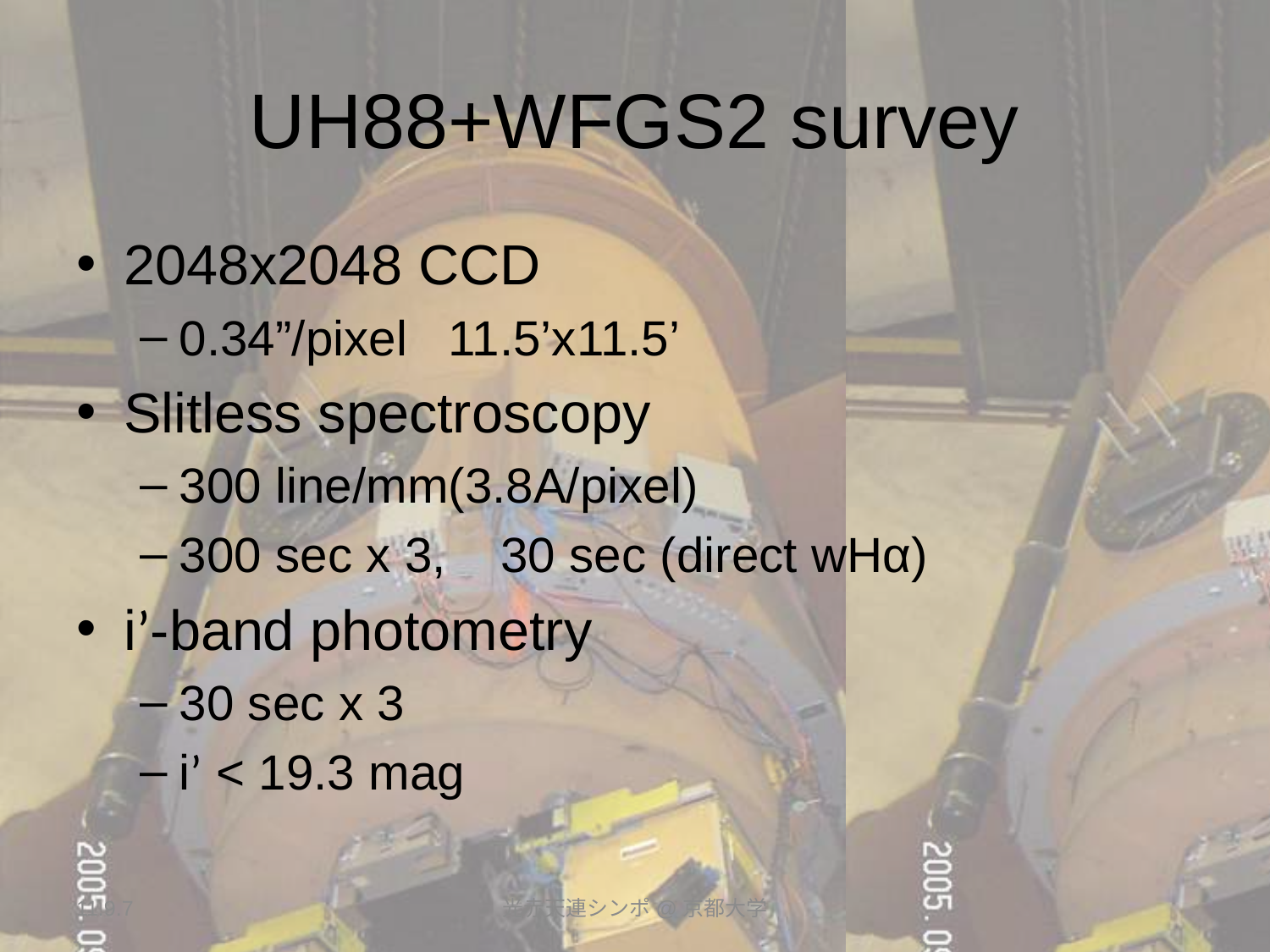

# UH88+WFGS2 survey
2048x2048 CCD
0.34”/pixel   11.5’x11.5’
Slitless spectroscopy
300 line/mm(3.8A/pixel)
300 sec x 3,    30 sec (direct wHα)
i’-band photometry
30 sec x 3
i’ < 19.3 mag
11.9.7
光赤天連シンポ@京都大学